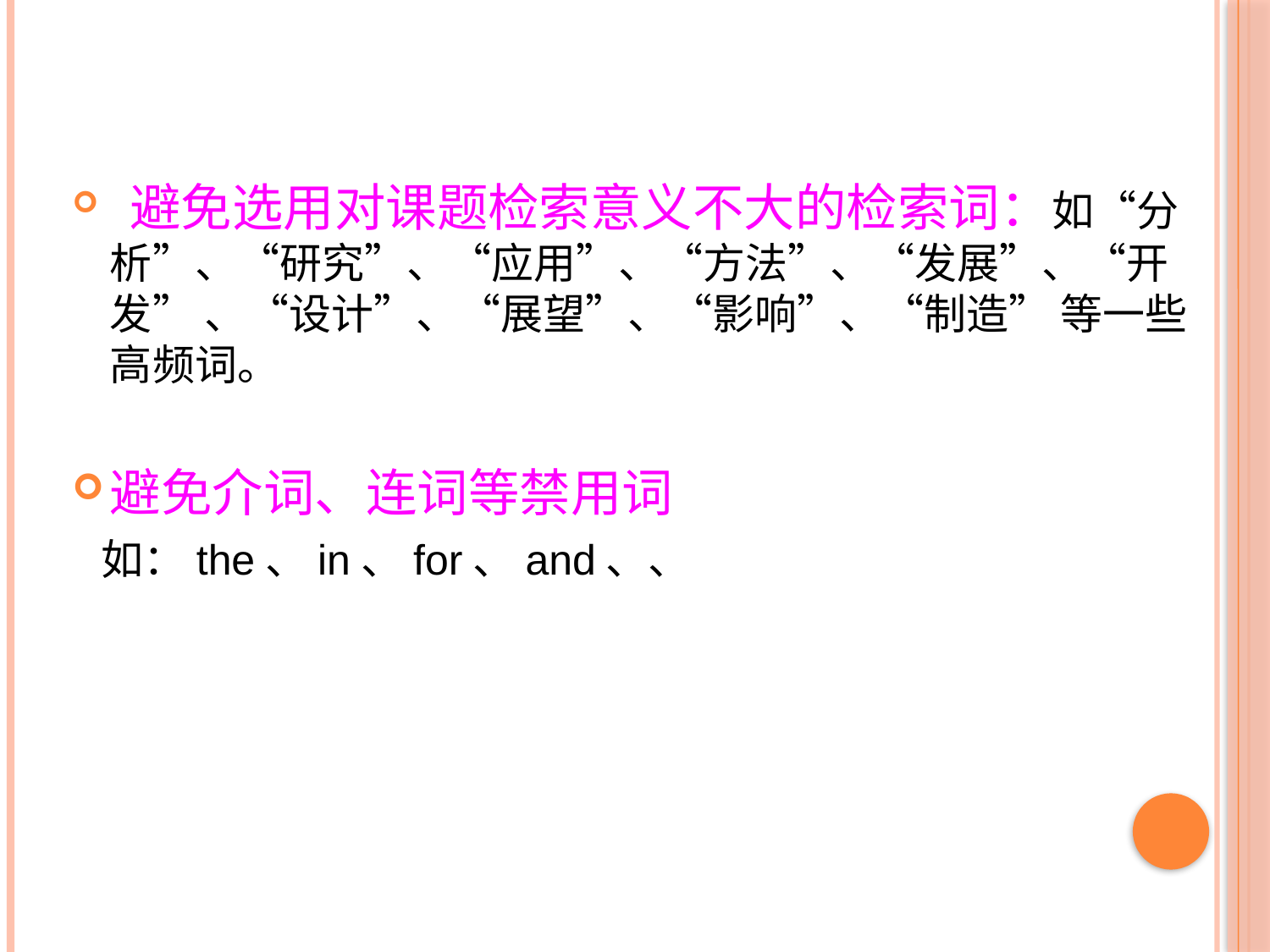

避免选用对课题检索意义不大的检索词：如“分析”、“研究”、“应用”、“方法”、“发展”、“开发” 、“设计”、“展望”、“影响”、“制造” 等一些高频词。

避免介词、连词等禁用词
  如：the、in、for、and、、